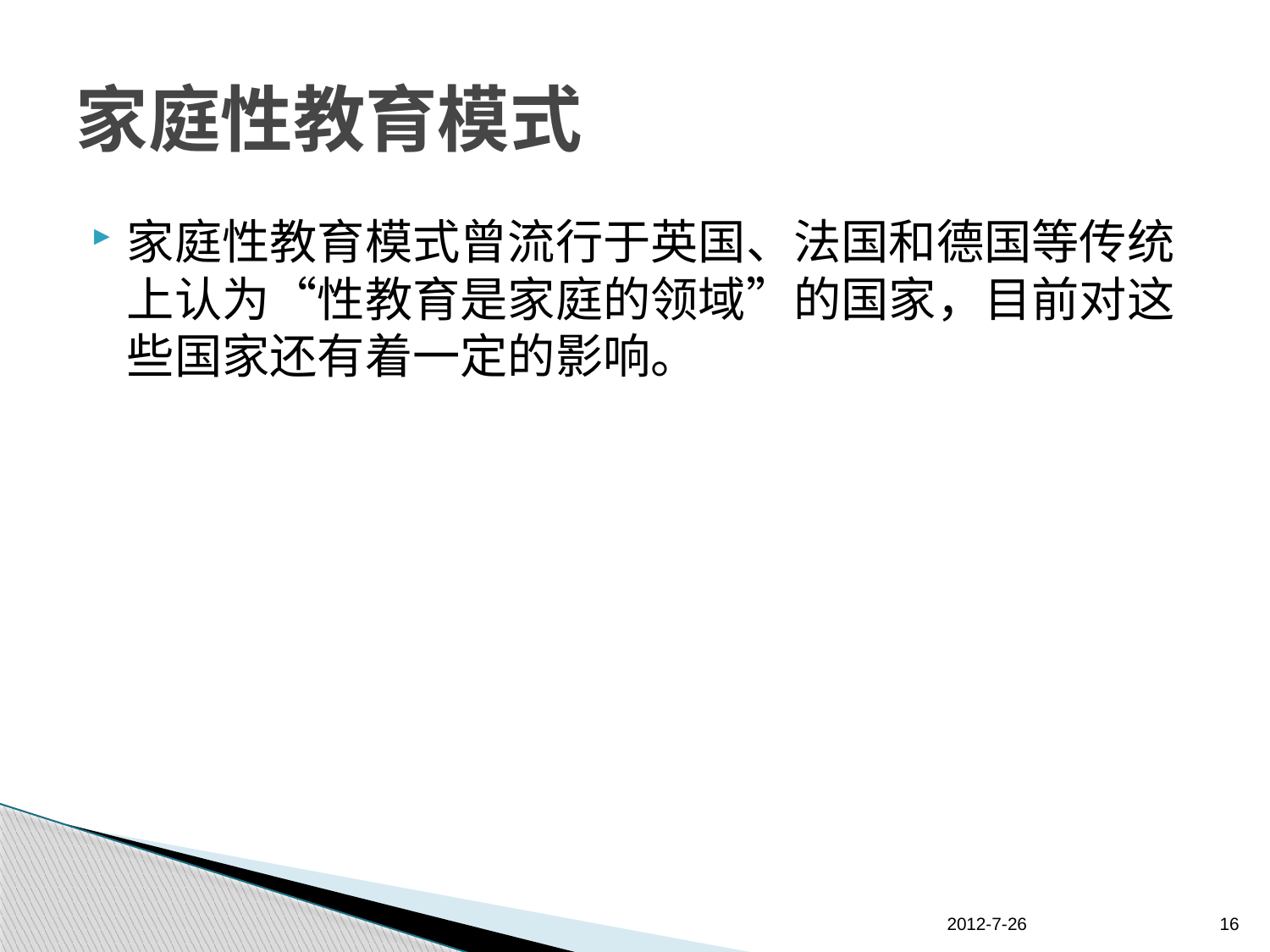

# 家庭性教育模式
家庭性教育模式曾流行于英国、法国和德国等传统上认为“性教育是家庭的领域”的国家，目前对这些国家还有着一定的影响。

2012-7-26
16